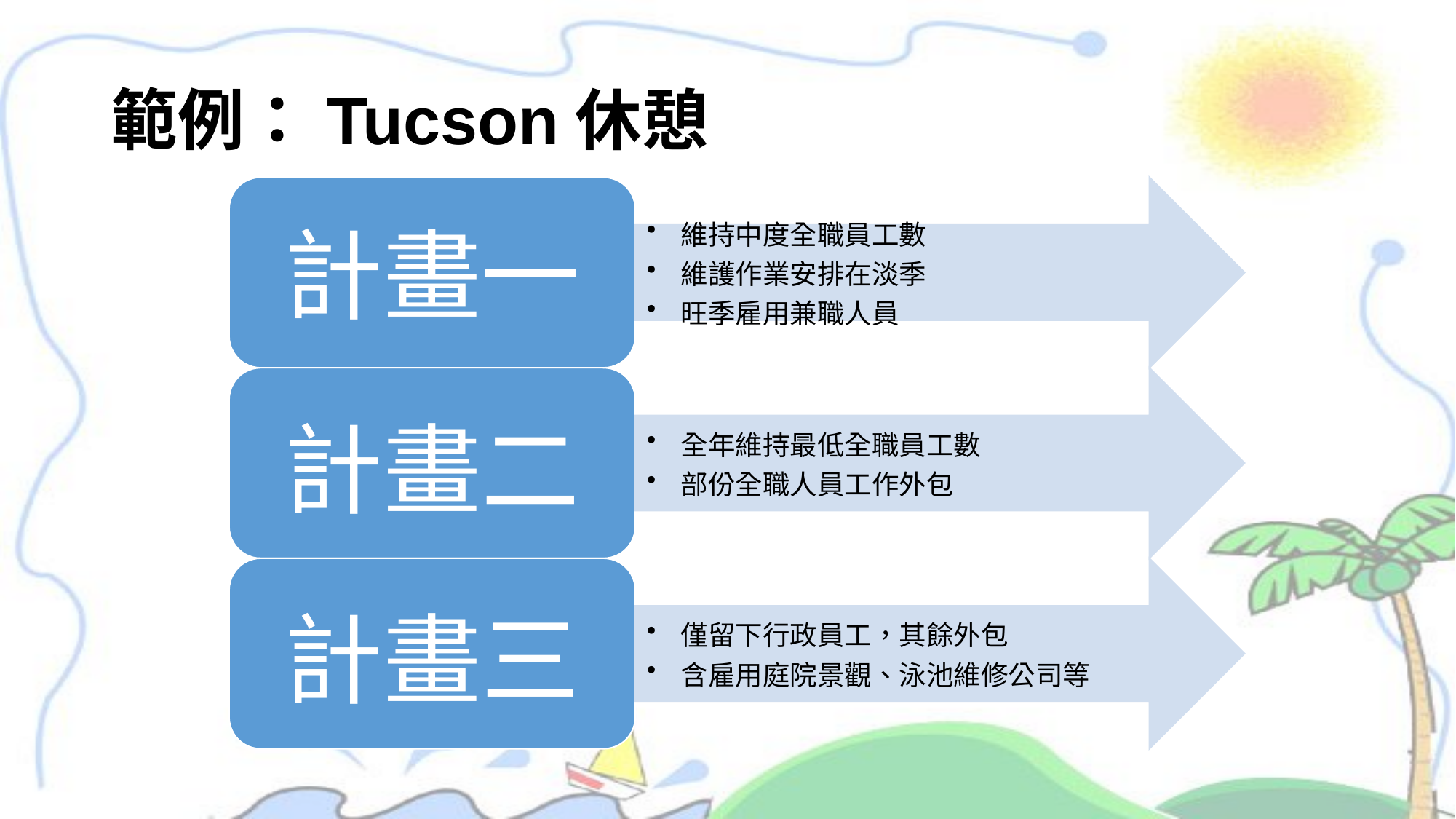

# 範例：Tucson休憩
計畫一
維持中度全職員工數
計畫二
全年維持最低全職員工數
計畫三
旺季雇用兼職人員
維護作業安排在淡季
部份全職人員工作外包
僅留下行政員工，其餘外包
含雇用庭院景觀、泳池維修公司等